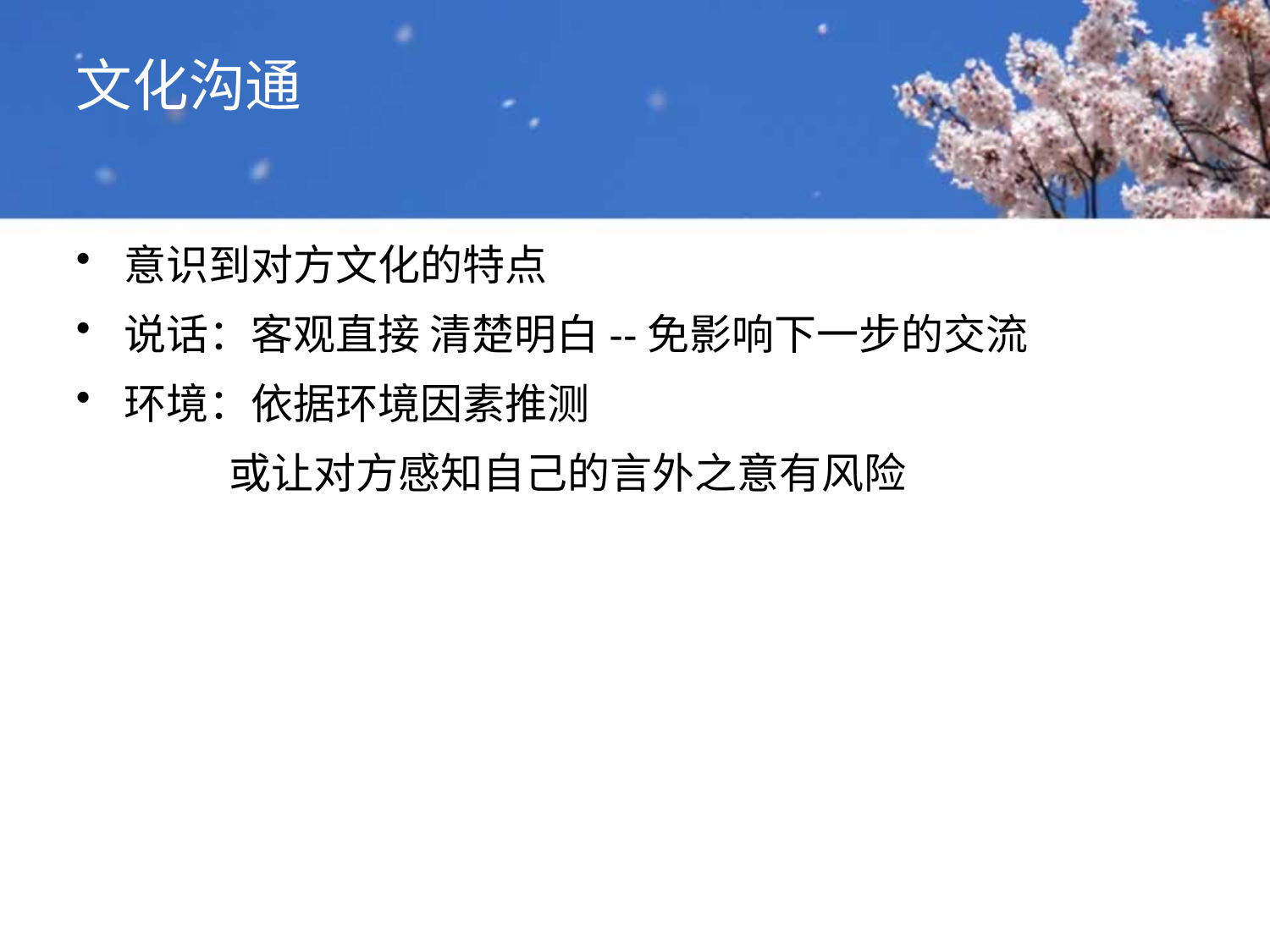

# 文化沟通
意识到对方文化的特点
说话：客观直接 清楚明白--免影响下一步的交流
环境：依据环境因素推测
               或让对方感知自己的言外之意有风险